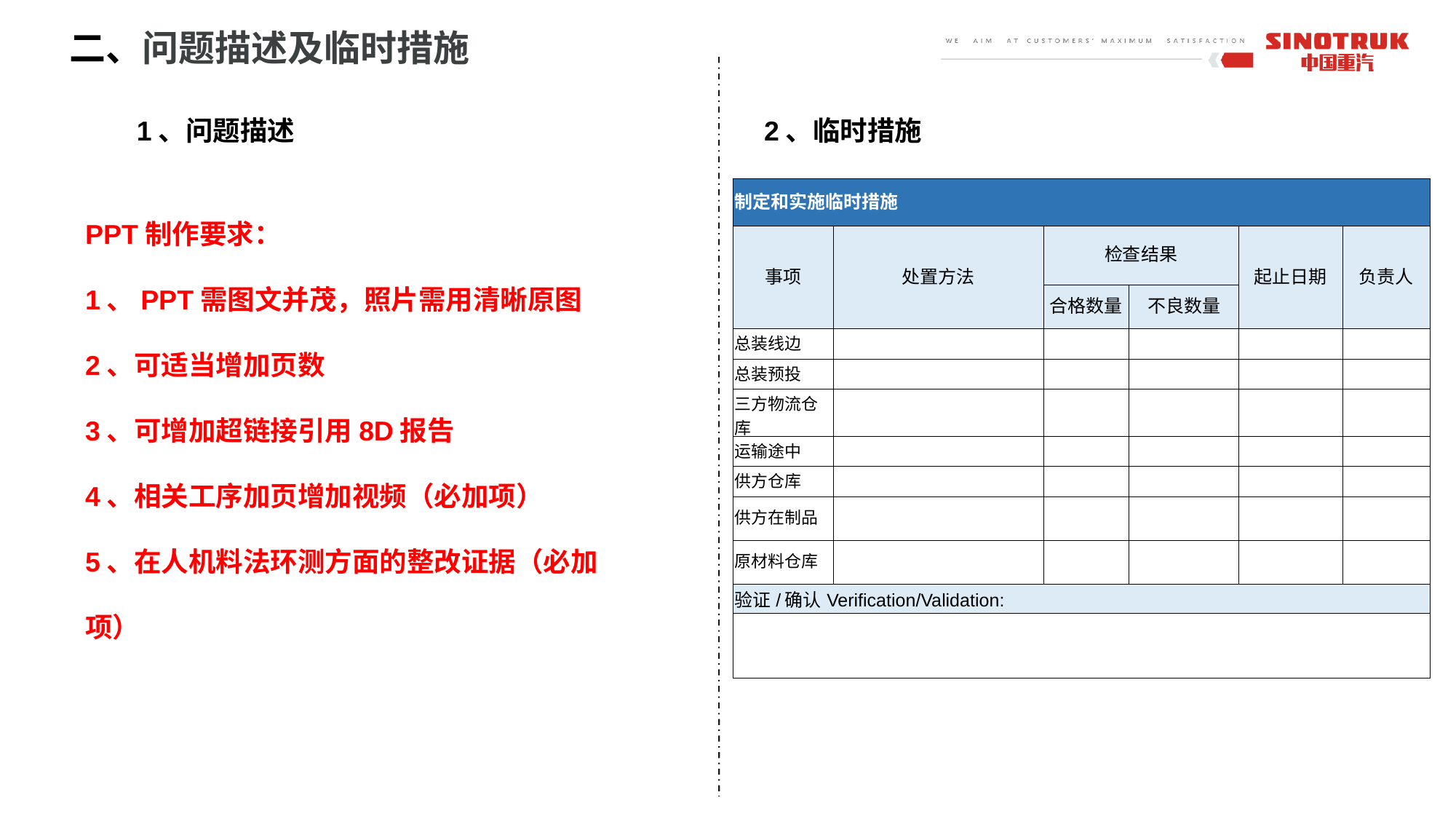

二、问题描述及临时措施

1、问题描述
2、临时措施

| 制定和实施临时措施 |  |  |  |  |  |
| --- | --- | --- | --- | --- | --- |
| 事项 | 处置方法 | 检查结果 |  | 起止日期 | 负责人 |
|  |  | 合格数量 | 不良数量 |  |  |
| 总装线边 |  |  |  |  |  |
| 总装预投 |  |  |  |  |  |
| 三方物流仓库 |  |  |  |  |  |
| 运输途中 |  |  |  |  |  |
| 供方仓库 |  |  |  |  |  |
| 供方在制品 |  |  |  |  |  |
| 原材料仓库 |  |  |  |  |  |
| 验证/确认Verification/Validation: |  |  |  |  |  |
|  |  |  |  |  |  |
PPT制作要求：
1、PPT需图文并茂，照片需用清晰原图
2、可适当增加页数
3、可增加超链接引用8D报告
4、相关工序加页增加视频（必加项）
5、在人机料法环测方面的整改证据（必加项）
5